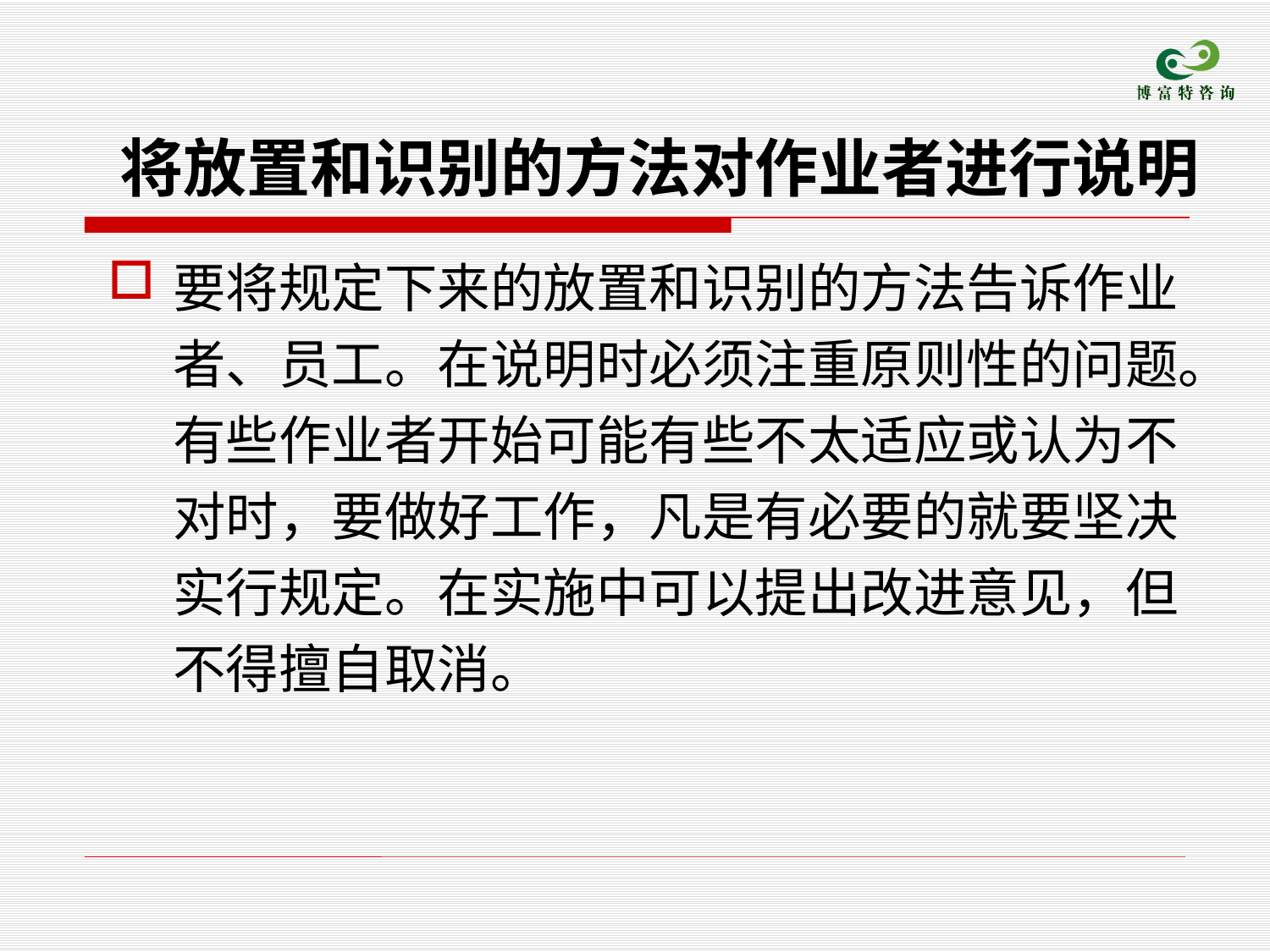

将放置和识别的方法对作业者进行说明
要将规定下来的放置和识别的方法告诉作业者、员工。在说明时必须注重原则性的问题。有些作业者开始可能有些不太适应或认为不对时，要做好工作，凡是有必要的就要坚决实行规定。在实施中可以提出改进意见，但不得擅自取消。
233